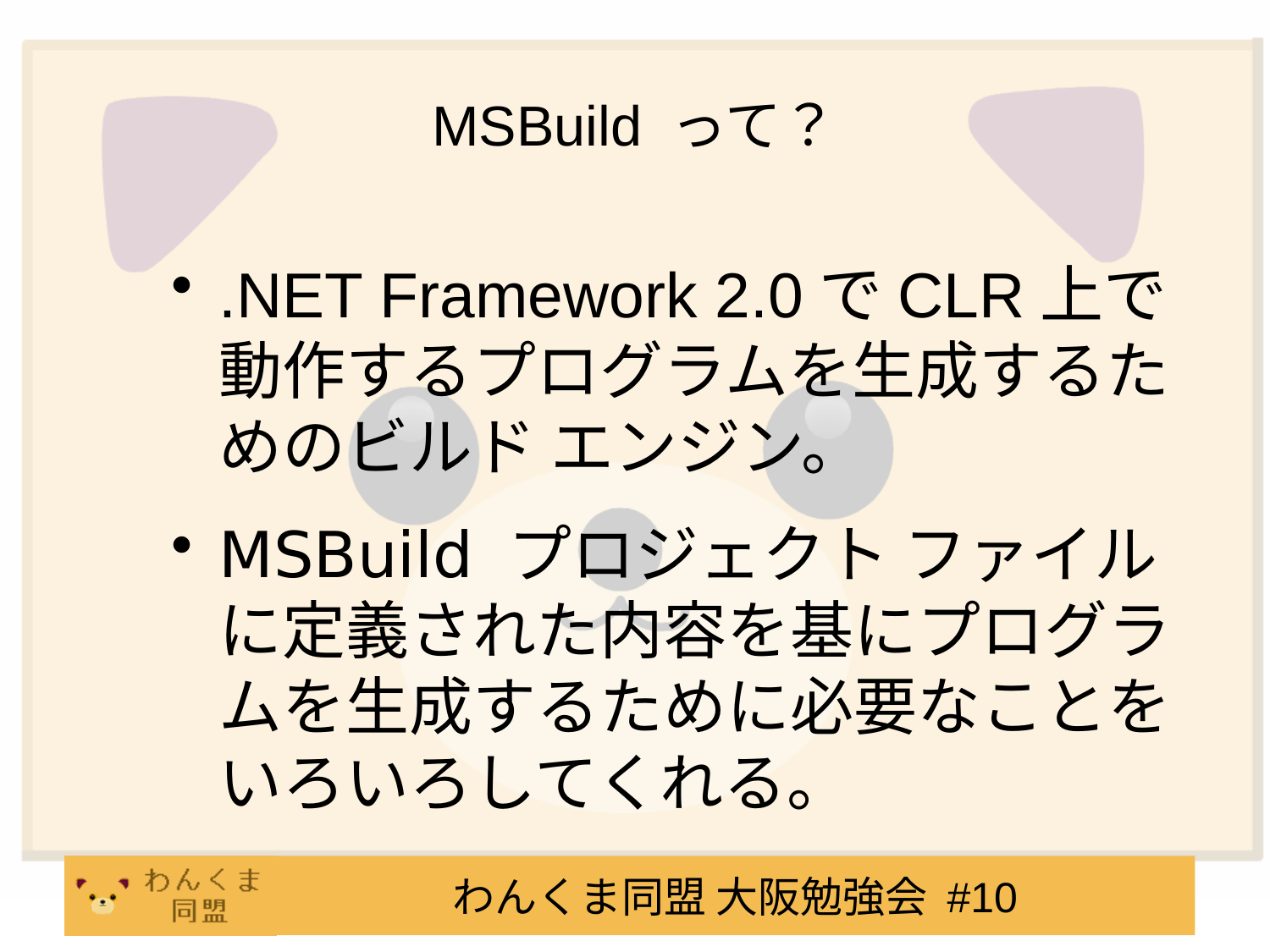

# MSBuild って？
.NET Framework 2.0でCLR上で動作するプログラムを生成するためのビルド エンジン。
MSBuild プロジェクト ファイルに定義された内容を基にプログラムを生成するために必要なことをいろいろしてくれる。